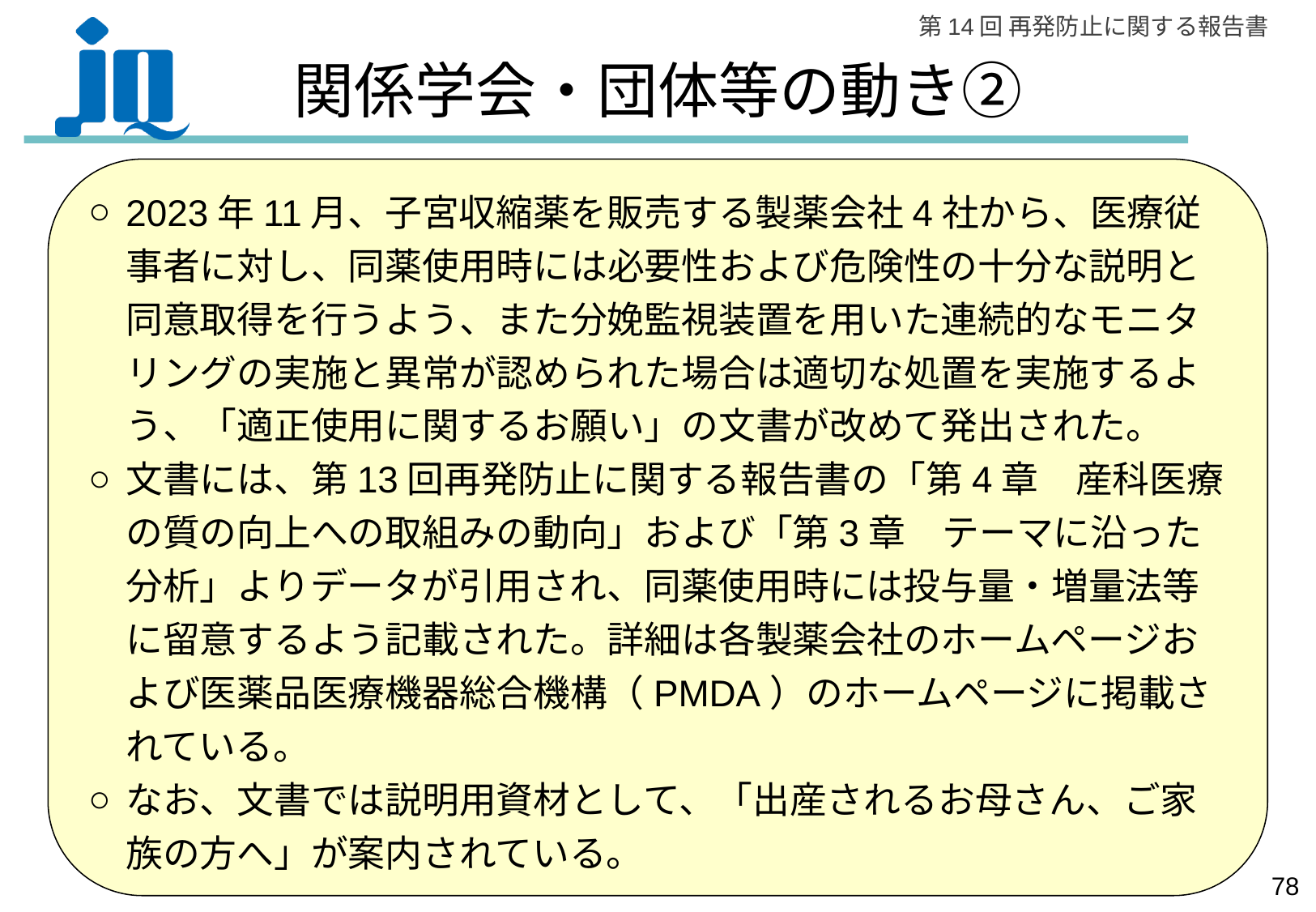

# 関係学会・団体等の動き②
2023年11月、子宮収縮薬を販売する製薬会社4社から、医療従事者に対し、同薬使用時には必要性および危険性の十分な説明と同意取得を行うよう、また分娩監視装置を用いた連続的なモニタリングの実施と異常が認められた場合は適切な処置を実施するよう、「適正使用に関するお願い」の文書が改めて発出された。
文書には、第13回再発防止に関する報告書の「第4章　産科医療の質の向上への取組みの動向」および「第3章　テーマに沿った分析」よりデータが引用され、同薬使用時には投与量・増量法等に留意するよう記載された。詳細は各製薬会社のホームページおよび医薬品医療機器総合機構（PMDA）のホームページに掲載されている。
なお、文書では説明用資材として、「出産されるお母さん、ご家族の方へ」が案内されている。
78